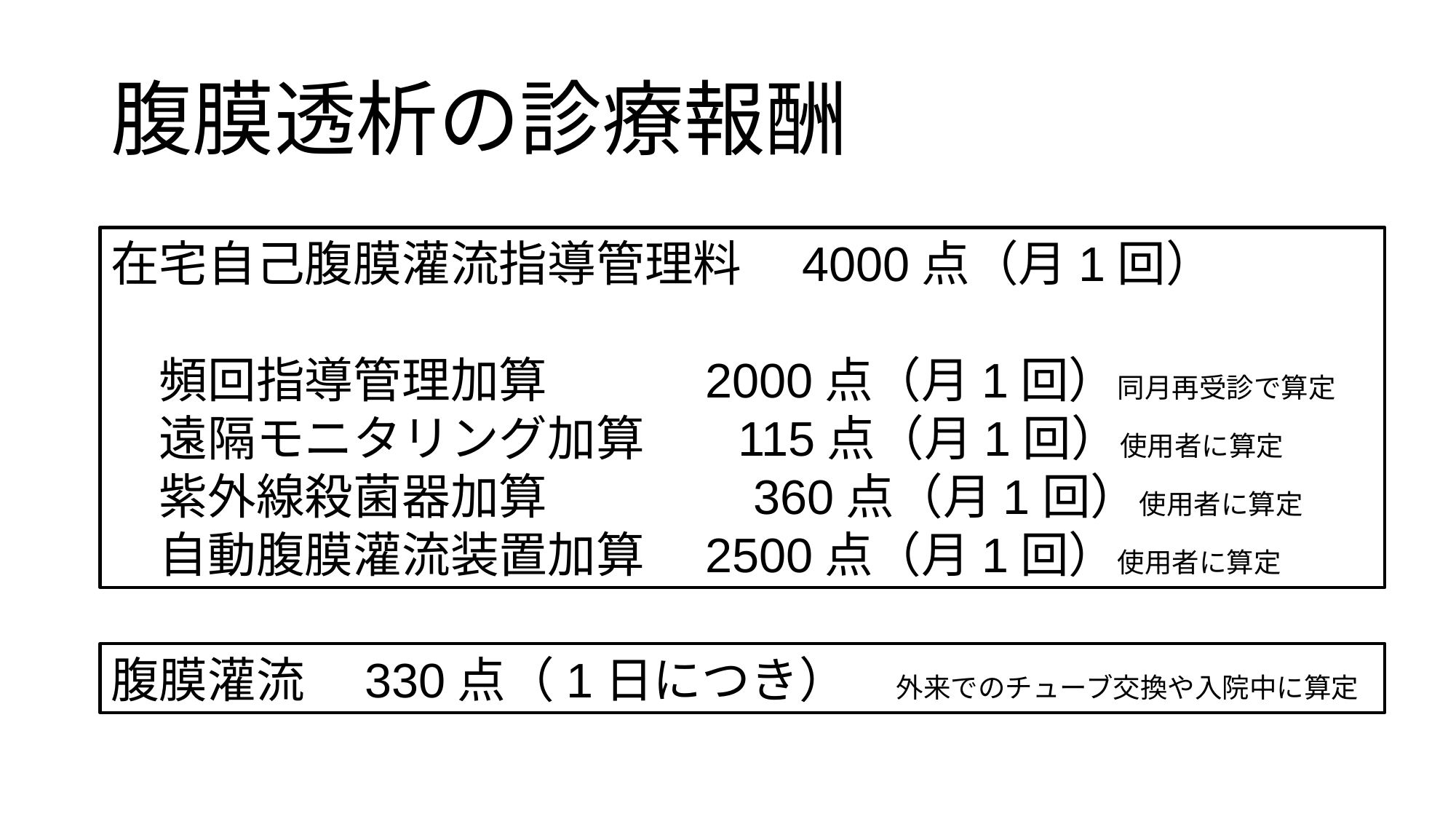

# 腹膜透析の診療報酬
在宅自己腹膜灌流指導管理料　4000点（月1回）

　頻回指導管理加算　　　2000点（月1回）同月再受診で算定
　遠隔モニタリング加算　   115点（月1回）使用者に算定
　紫外線殺菌器加算　　　　360点（月1回）使用者に算定
　自動腹膜灌流装置加算　2500点（月1回）使用者に算定
腹膜灌流　330点（1日につき）　外来でのチューブ交換や入院中に算定